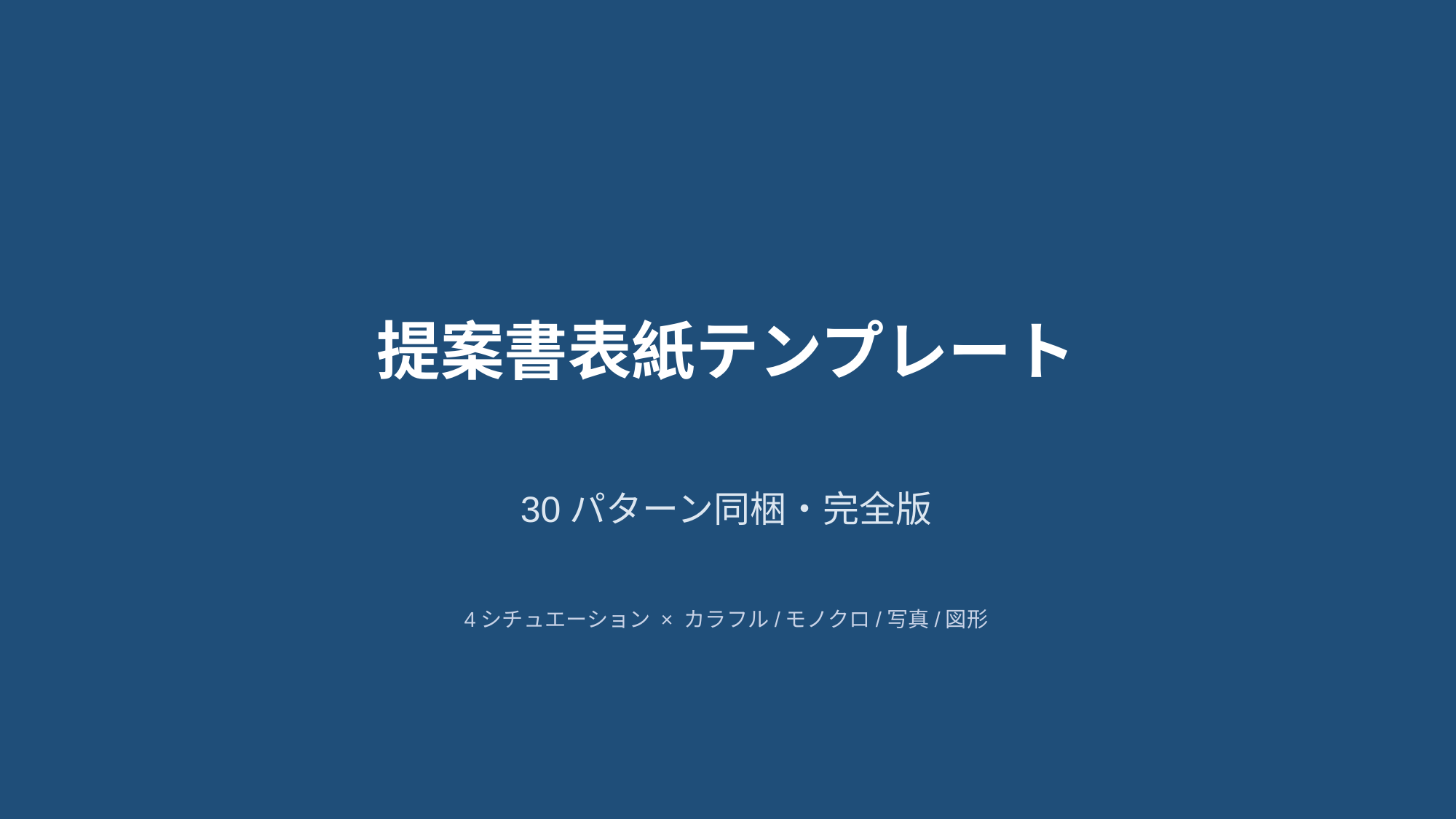

提案書表紙テンプレート
30パターン同梱・完全版
4シチュエーション × カラフル/モノクロ/写真/図形